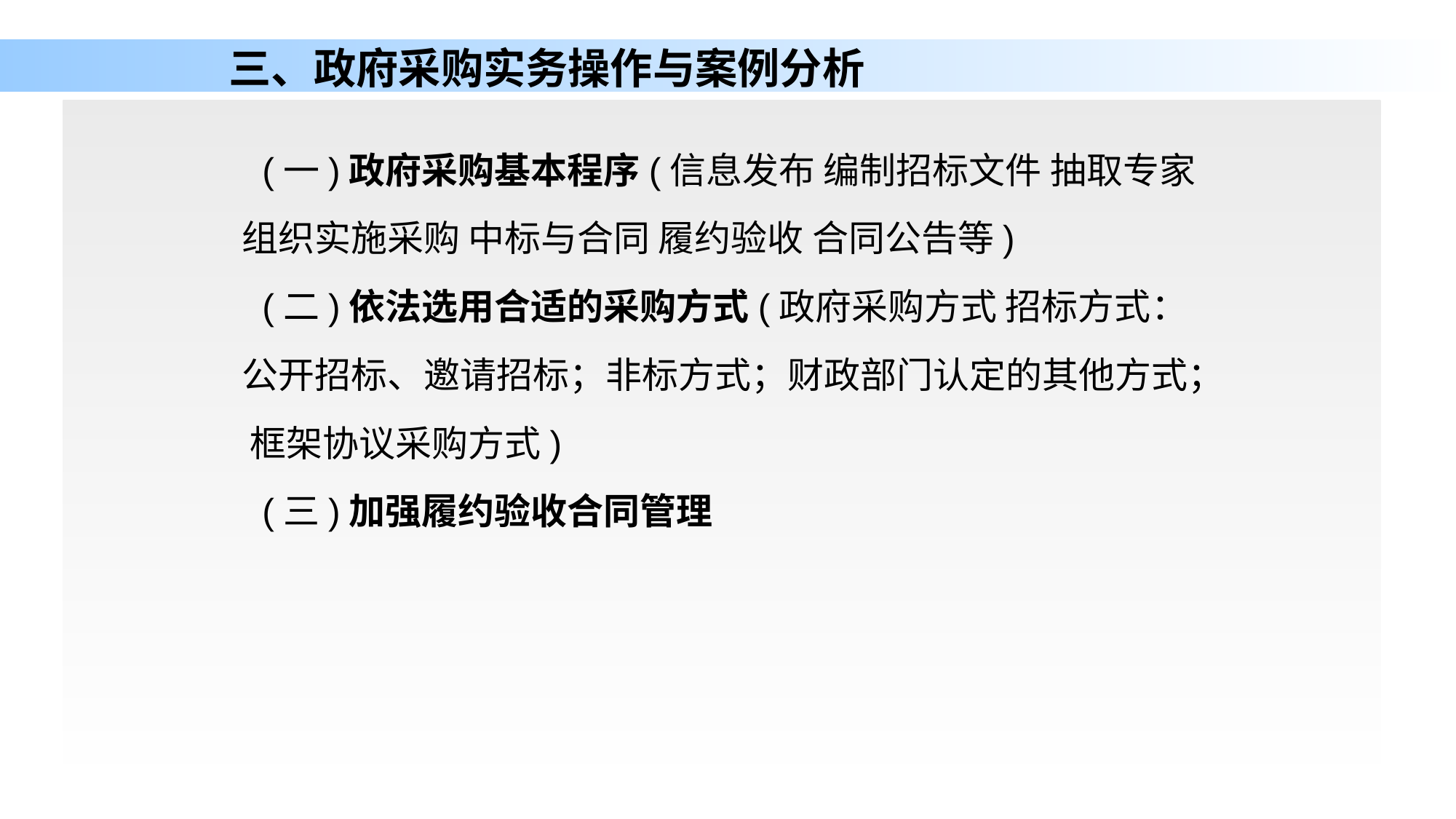

# 三、政府采购实务操作与案例分析
  (一)政府采购基本程序(信息发布 编制招标文件 抽取专家 组织实施采购 中标与合同 履约验收 合同公告等)
  (二)依法选用合适的采购方式(政府采购方式 招标方式：公开招标、邀请招标；非标方式；财政部门认定的其他方式； 框架协议采购方式)
  (三)加强履约验收合同管理